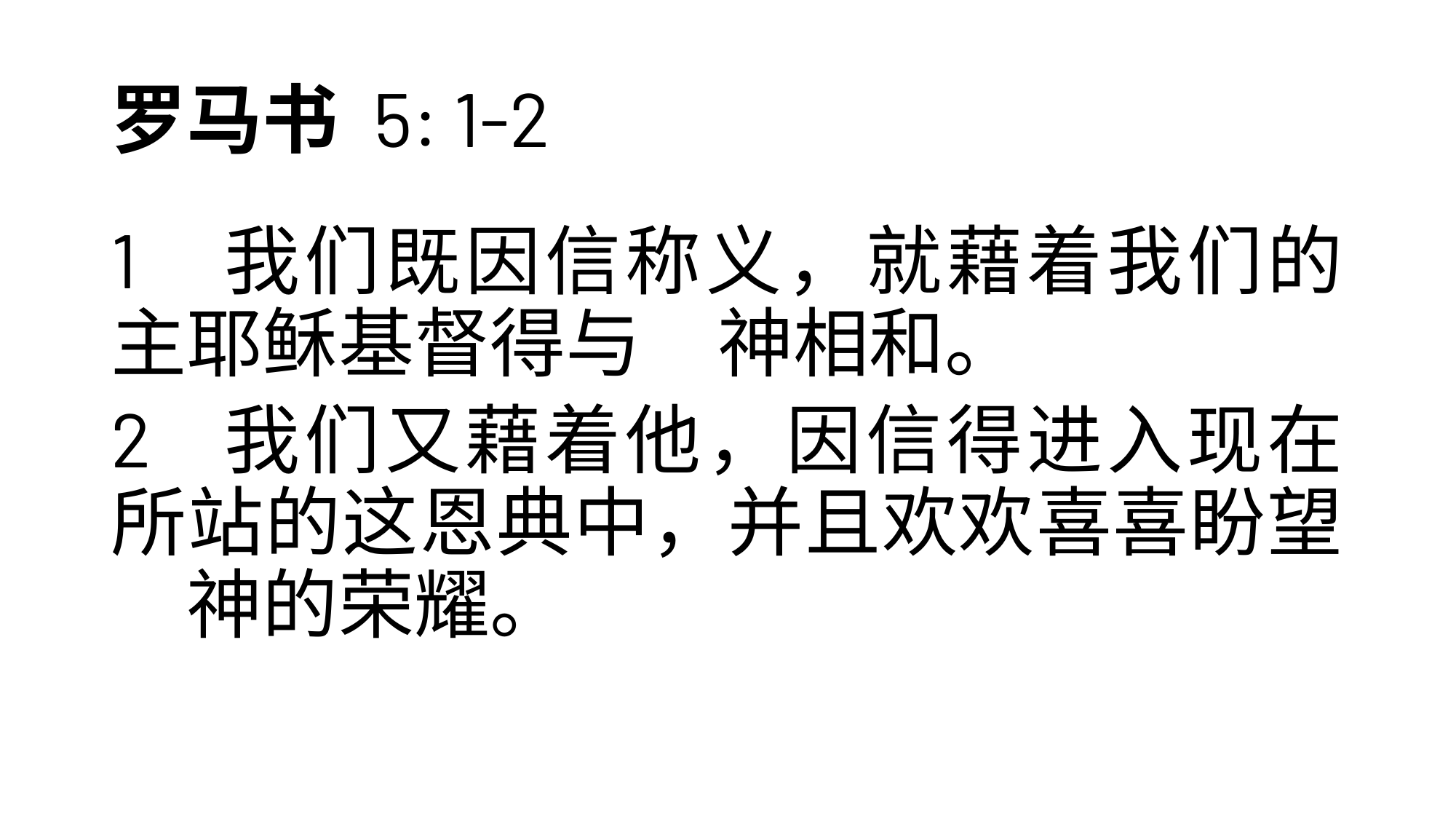

# 罗马书 5: 1-2
1	我们既因信称义，就藉着我们的主耶稣基督得与　神相和。
2	我们又藉着他，因信得进入现在所站的这恩典中，并且欢欢喜喜盼望　神的荣耀。